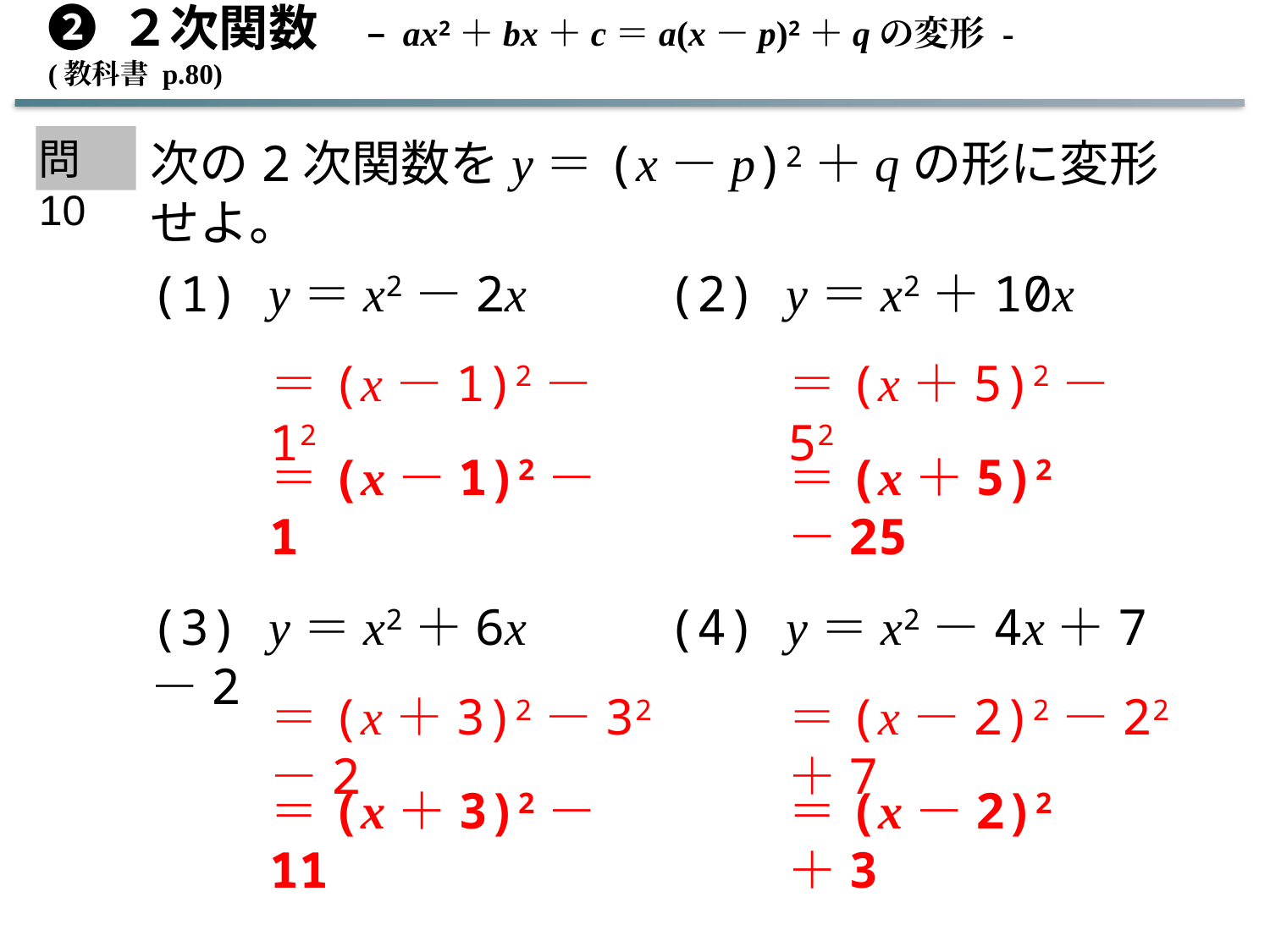

➋ ２次関数　– ax2＋bx＋c＝a(x－p)2＋qの変形 -　        (教科書 p.80)
問10
次の2次関数をy＝(x－p)2＋qの形に変形せよ。

(1) y＝x2－2x
(2) y＝x2＋10x
＝(x－1)2－12
＝(x＋5)2－52
＝(x－1)2－1
＝(x＋5)2－25
(3) y＝x2＋6x－2
(4) y＝x2－4x＋7
＝(x＋3)2－32－2
＝(x－2)2－22＋7
＝(x＋3)2－11
＝(x－2)2＋3